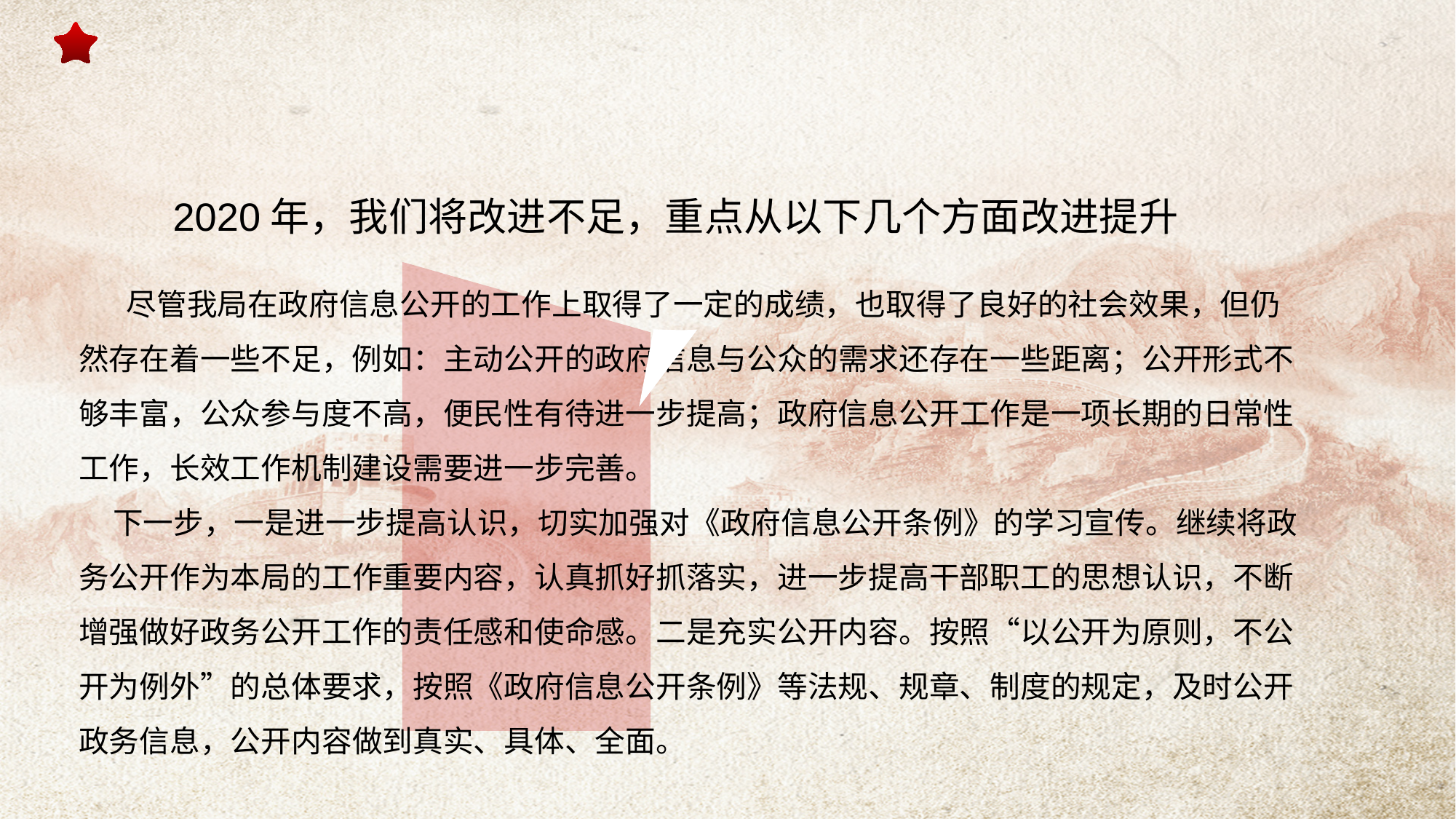

2020年，我们将改进不足，重点从以下几个方面改进提升
       尽管我局在政府信息公开的工作上取得了一定的成绩，也取得了良好的社会效果，但仍然存在着一些不足，例如：主动公开的政府信息与公众的需求还存在一些距离；公开形式不够丰富，公众参与度不高，便民性有待进一步提高；政府信息公开工作是一项长期的日常性工作，长效工作机制建设需要进一步完善。
    下一步，一是进一步提高认识，切实加强对《政府信息公开条例》的学习宣传。继续将政务公开作为本局的工作重要内容，认真抓好抓落实，进一步提高干部职工的思想认识，不断增强做好政务公开工作的责任感和使命感。二是充实公开内容。按照“以公开为原则，不公开为例外”的总体要求，按照《政府信息公开条例》等法规、规章、制度的规定，及时公开政务信息，公开内容做到真实、具体、全面。